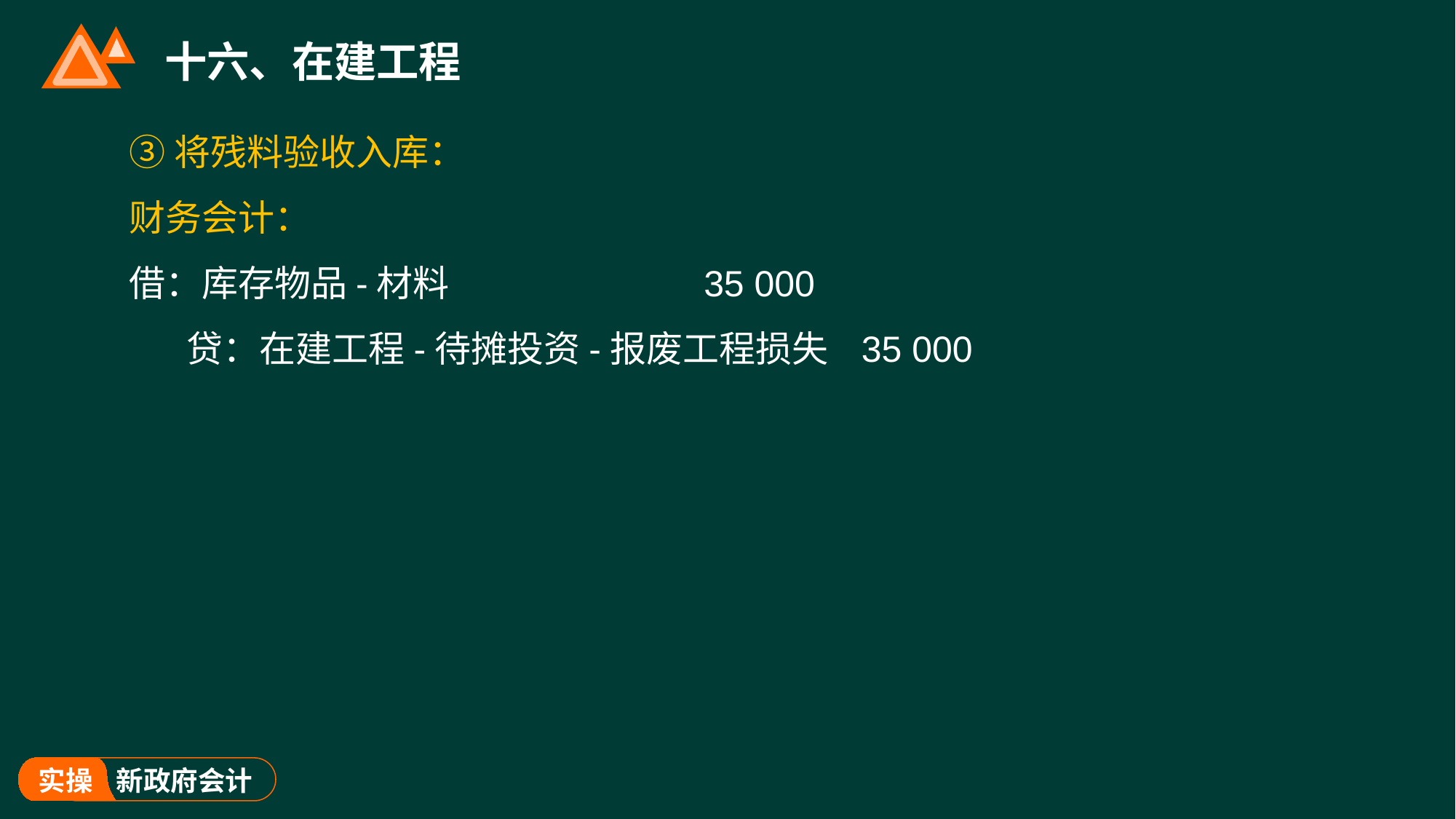

# 十六、在建工程
③将残料验收入库：
财务会计：
借：库存物品-材料                              35 000
      贷：在建工程-待摊投资-报废工程损失   35 000